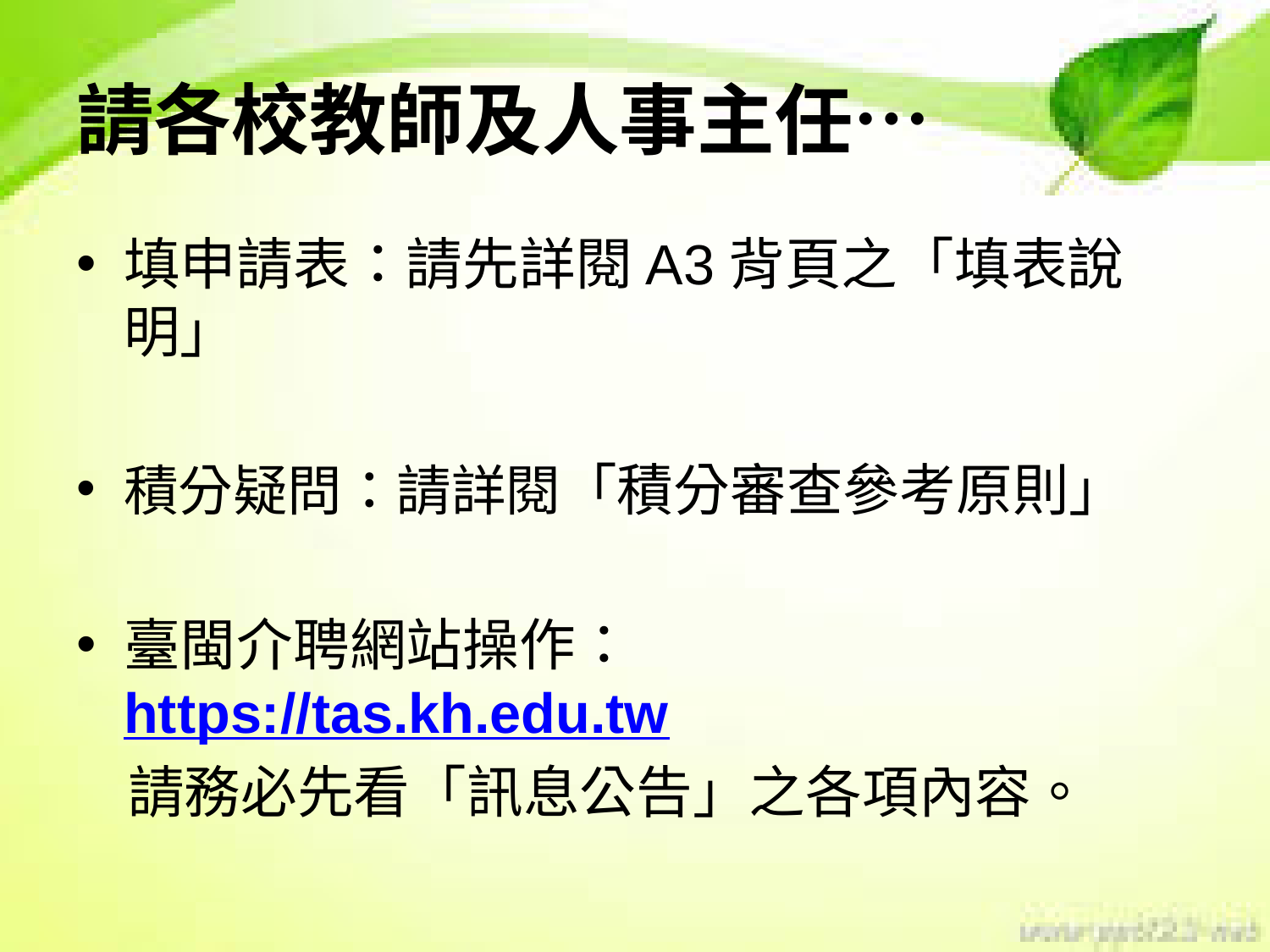

# 請各校教師及人事主任…
填申請表：請先詳閱A3背頁之「填表說明」

積分疑問：請詳閱「積分審查參考原則」

臺閩介聘網站操作： https://tas.kh.edu.tw
   請務必先看「訊息公告」之各項內容。